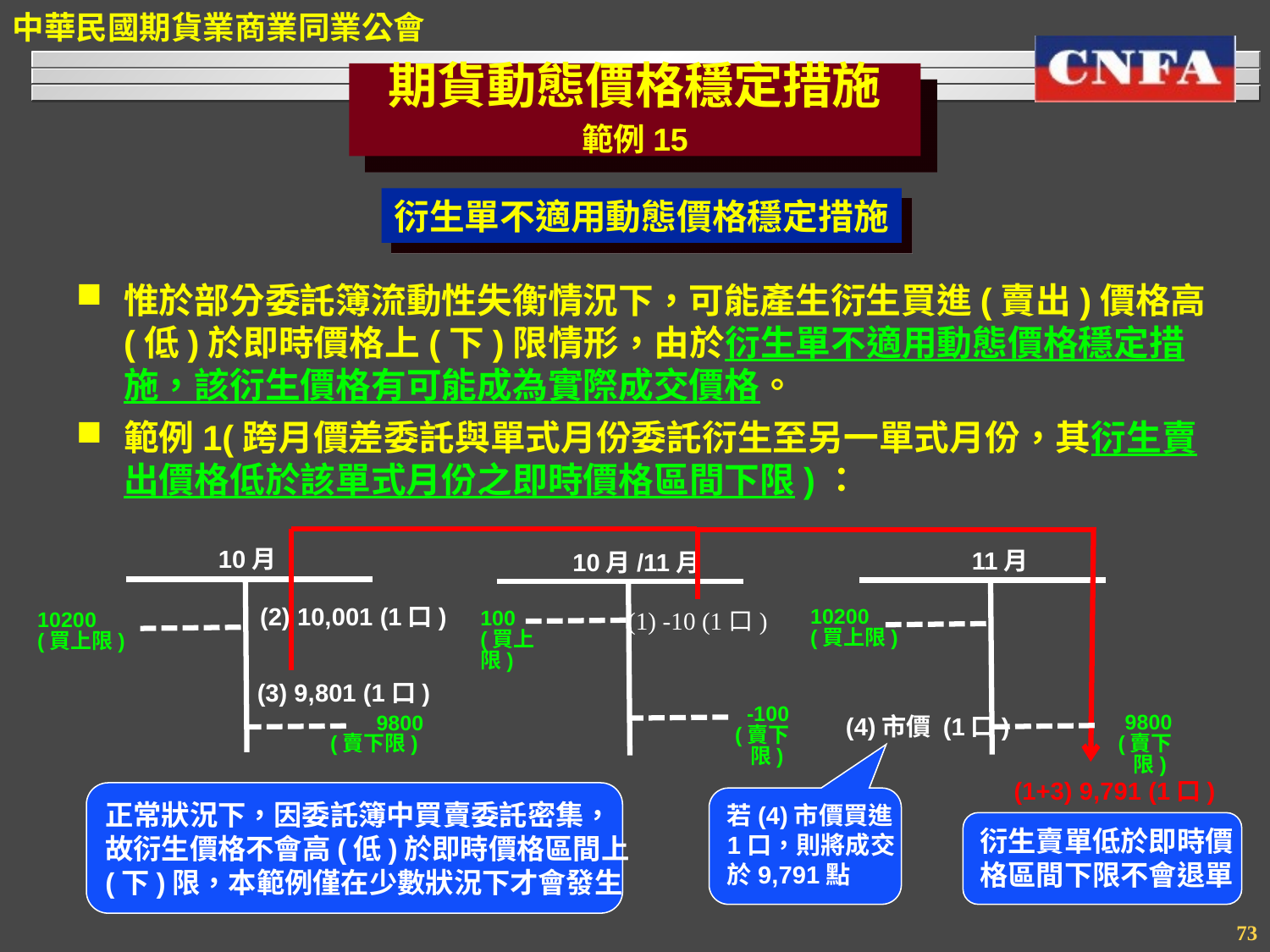

期貨動態價格穩定措施
範例15
衍生單不適用動態價格穩定措施
惟於部分委託簿流動性失衡情況下，可能產生衍生買進(賣出)價格高(低)於即時價格上(下)限情形，由於衍生單不適用動態價格穩定措施，該衍生價格有可能成為實際成交價格。
範例1(跨月價差委託與單式月份委託衍生至另一單式月份，其衍生賣出價格低於該單式月份之即時價格區間下限)：
10月
11月
10月/11月
(2) 10,001 (1口)
(1) -10 (1口)
10200
(買上限)
100
(買上限)
10200
(買上限)
(3) 9,801 (1口)
-100
(賣下限)
(4)市價 (1口)
9800
(賣下限)
9800
(賣下限)
(1+3) 9,791 (1口)
正常狀況下，因委託簿中買賣委託密集，
故衍生價格不會高(低)於即時價格區間上
(下)限，本範例僅在少數狀況下才會發生
若(4)市價買進
1口，則將成交
於9,791點
衍生賣單低於即時價
格區間下限不會退單